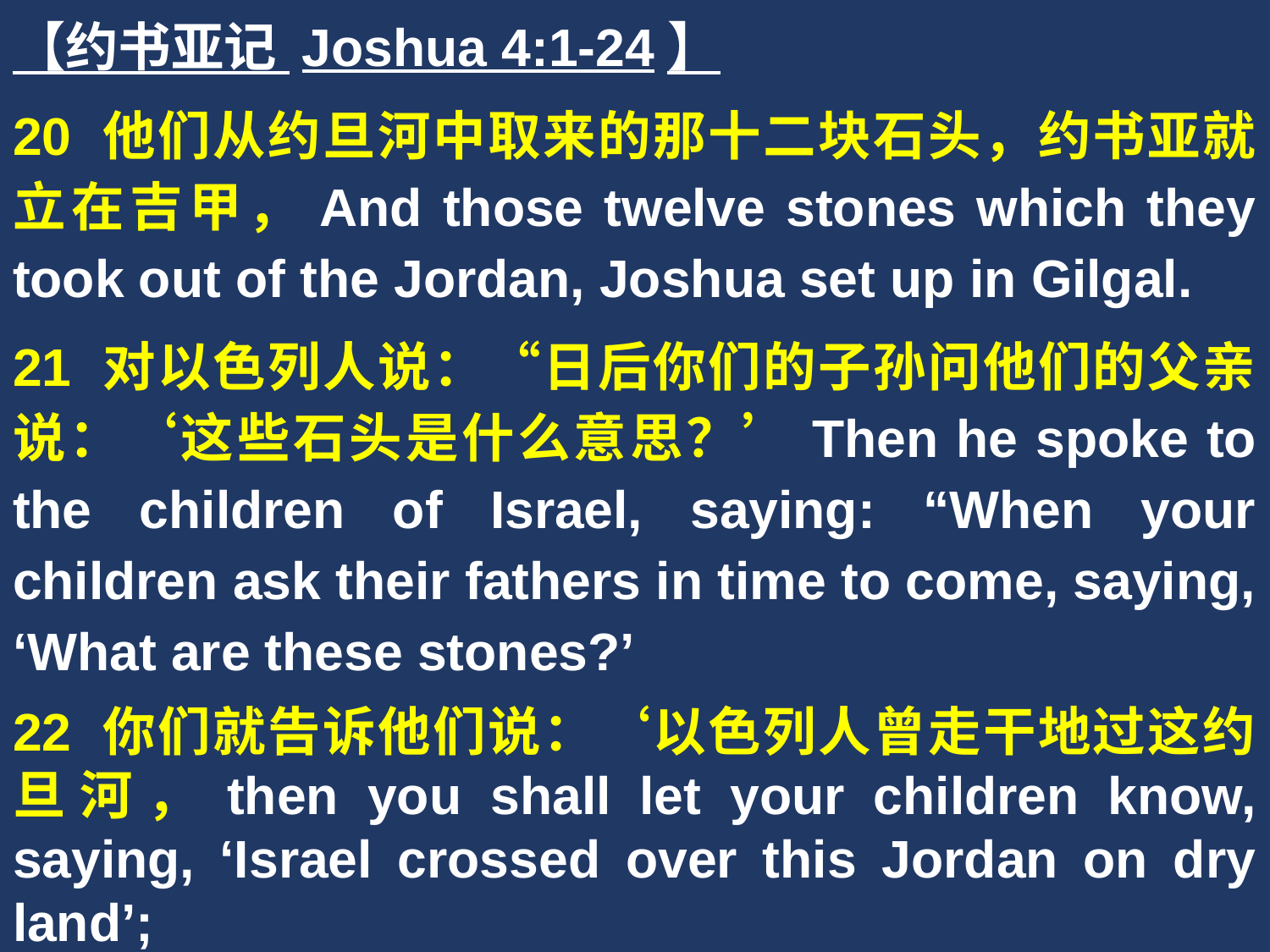

【约书亚记 Joshua 4:1-24】
20 他们从约旦河中取来的那十二块石头，约书亚就立在吉甲，And those twelve stones which they took out of the Jordan, Joshua set up in Gilgal.
21 对以色列人说：“日后你们的子孙问他们的父亲说：‘这些石头是什么意思？’Then he spoke to the children of Israel, saying: “When your children ask their fathers in time to come, saying, ‘What are these stones?’
22 你们就告诉他们说：‘以色列人曾走干地过这约旦河，then you shall let your children know, saying, ‘Israel crossed over this Jordan on dry land’;